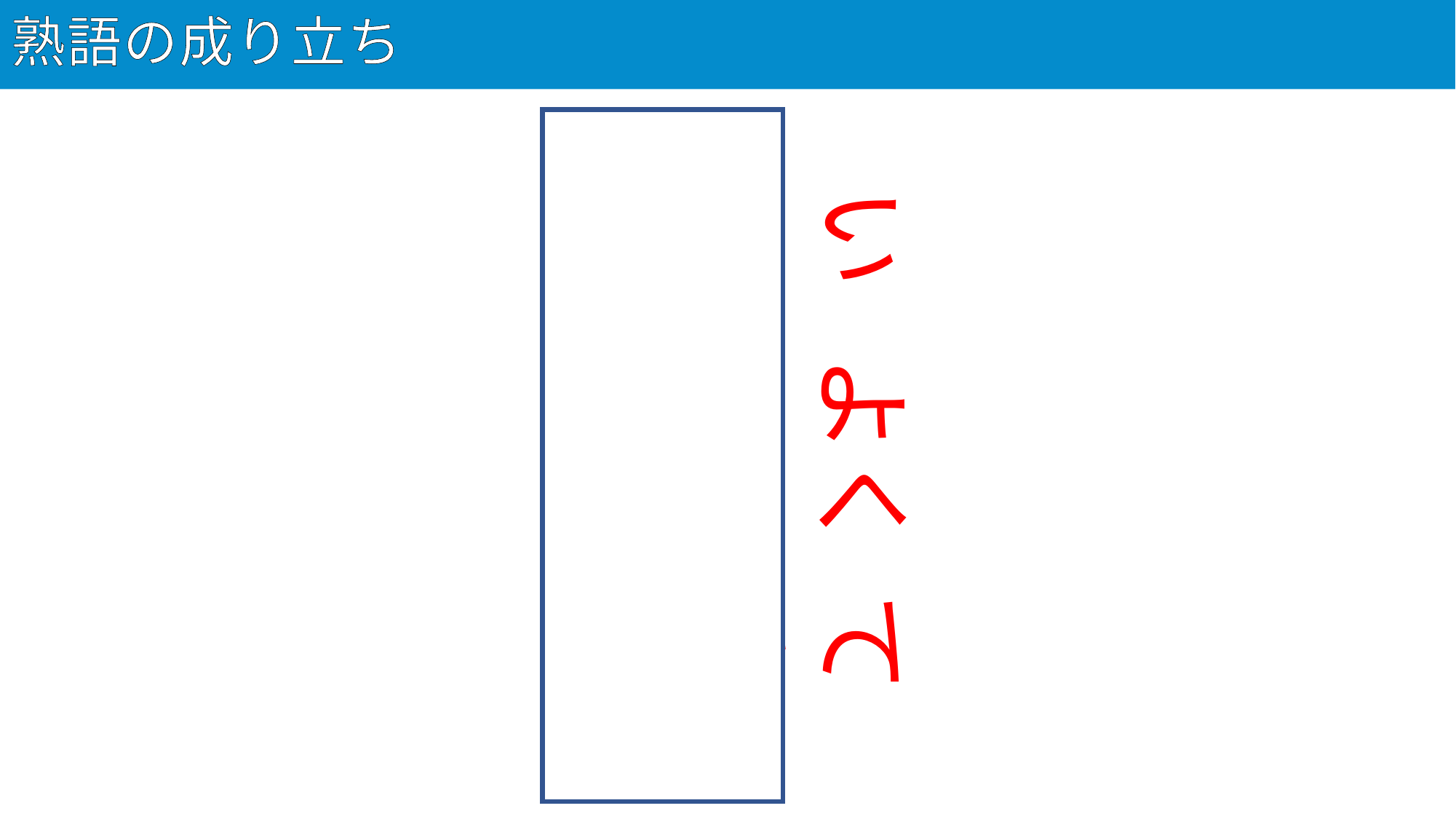

# 熟語の成り立ち
30
意欲的

い
よく
てき